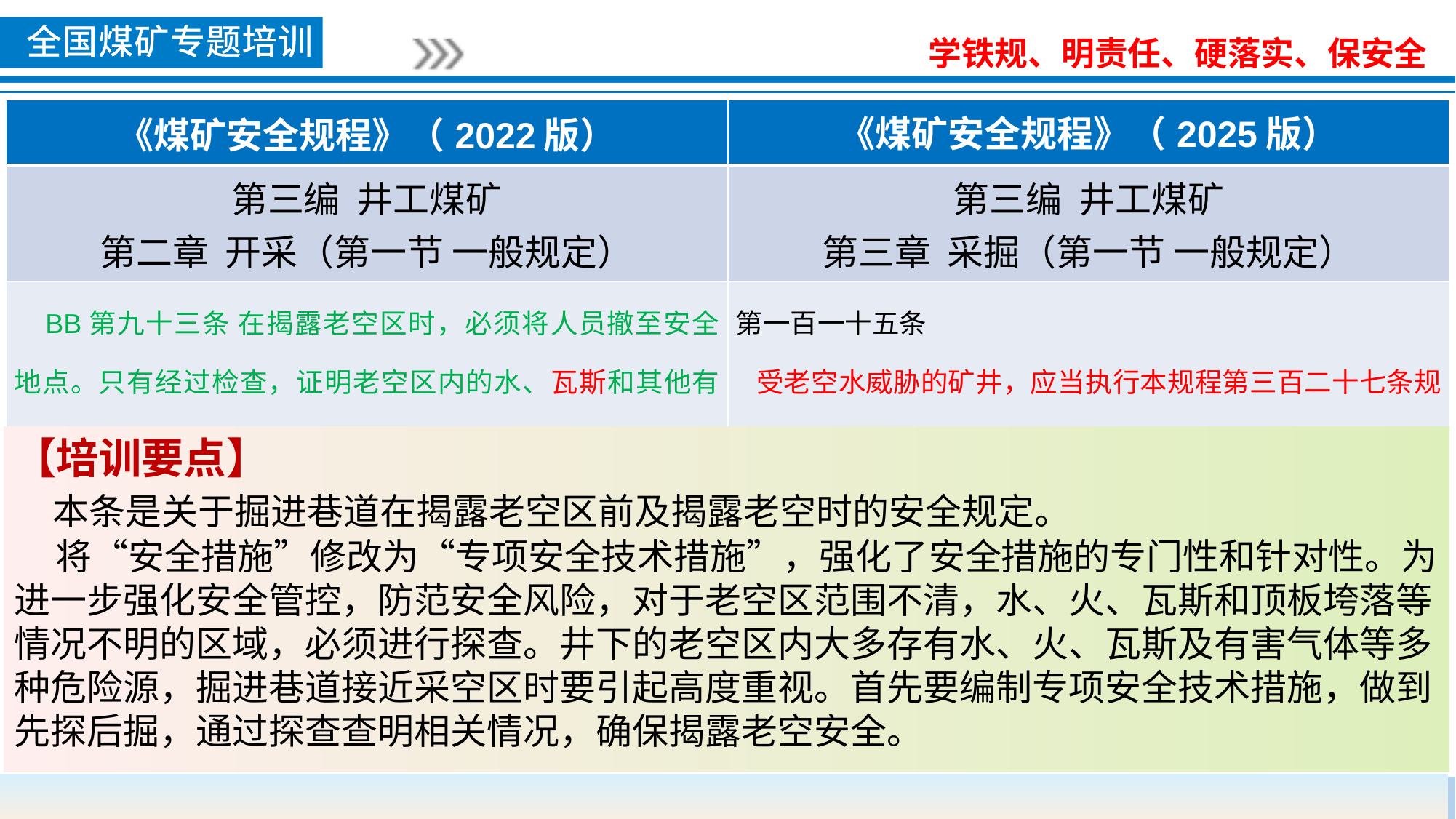

| 《煤矿安全规程》（2022版） | 《煤矿安全规程》（2025版） |
| --- | --- |
| 第三编 井工煤矿 第二章 开采（第一节 一般规定） | 第三编 井工煤矿 第三章 采掘（第一节 一般规定） |
| BB第九十三条 在揭露老空区时，必须将人员撤至安全地点。只有经过检查，证明老空区内的水、瓦斯和其他有害气体等无危险后，方可恢复工作。 | 第一百一十五条 受老空水威胁的矿井，应当执行本规程第三百二十七条规定。 |
【培训要点】
   本条是关于掘进巷道在揭露老空区前及揭露老空时的安全规定。
    将“安全措施”修改为“专项安全技术措施”，强化了安全措施的专门性和针对性。为进一步强化安全管控，防范安全风险，对于老空区范围不清，水、火、瓦斯和顶板垮落等情况不明的区域，必须进行探查。井下的老空区内大多存有水、火、瓦斯及有害气体等多种危险源，掘进巷道接近采空区时要引起高度重视。首先要编制专项安全技术措施，做到先探后掘，通过探查查明相关情况，确保揭露老空安全。